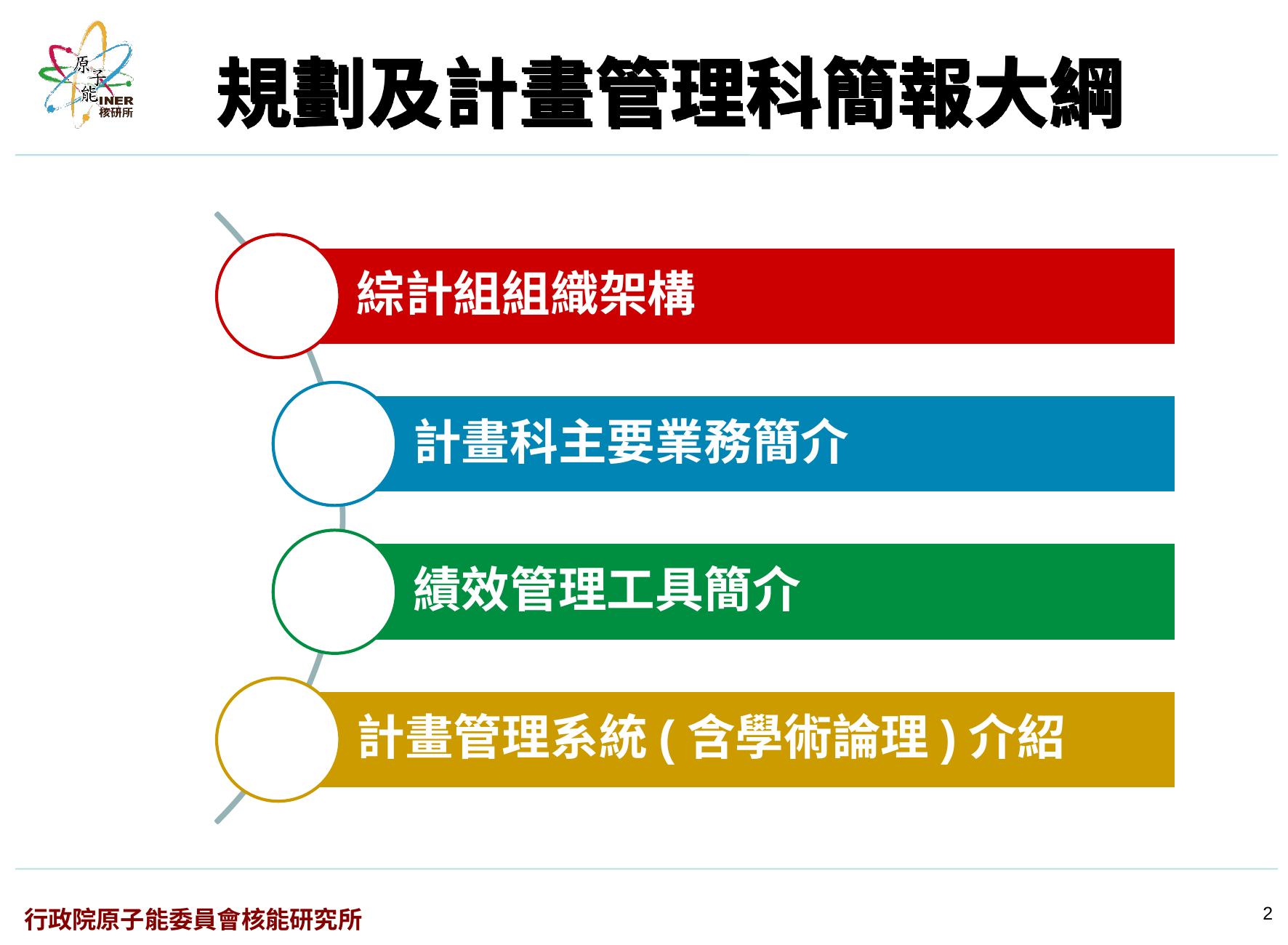

# 規劃及計畫管理科簡報大綱
綜計組組織架構
計畫科主要業務簡介
績效管理工具簡介
計畫管理系統(含學術論理)介紹